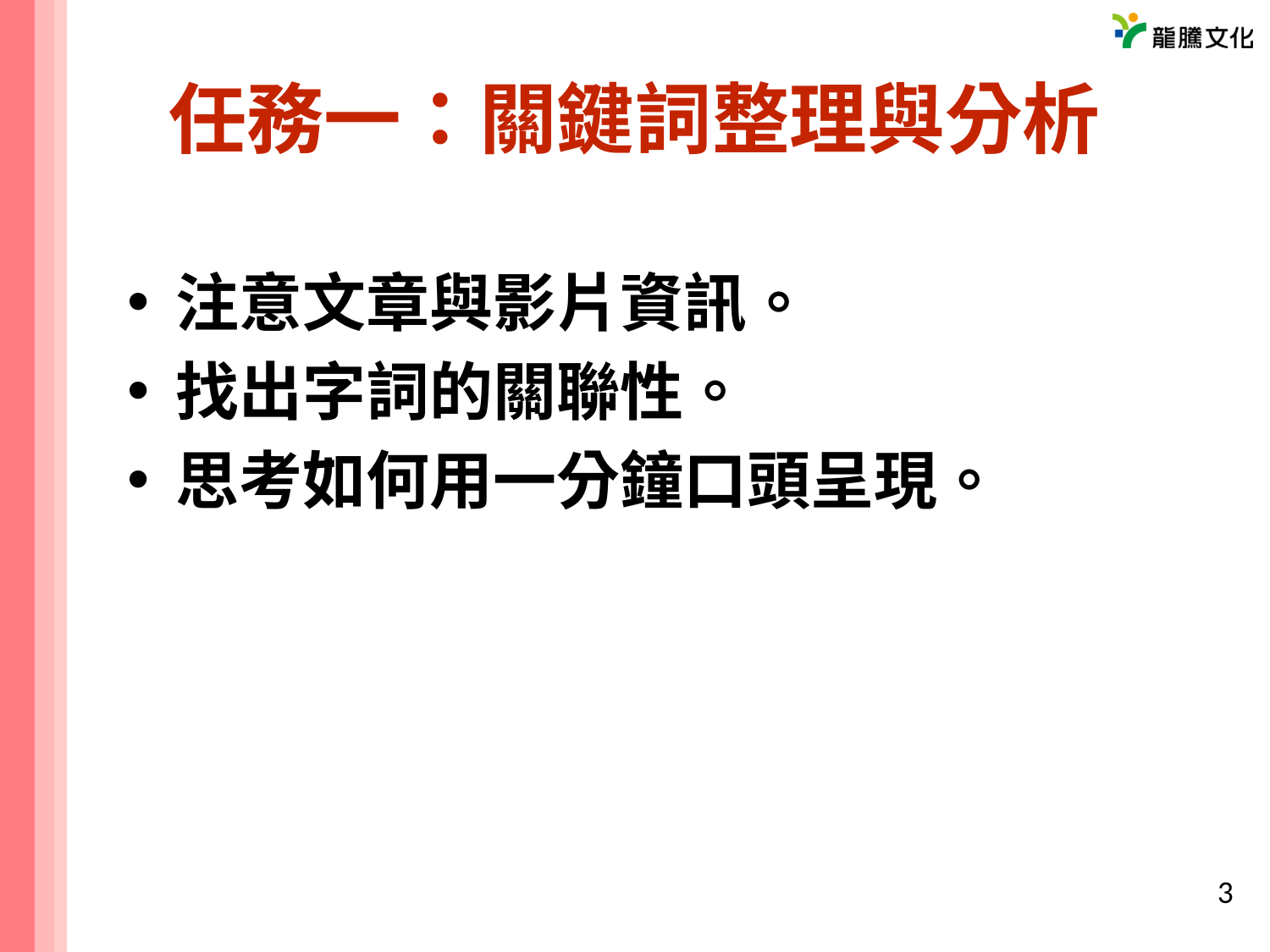

任務一：關鍵詞整理與分析
注意文章與影片資訊。
找出字詞的關聯性。
思考如何用一分鐘口頭呈現。

3